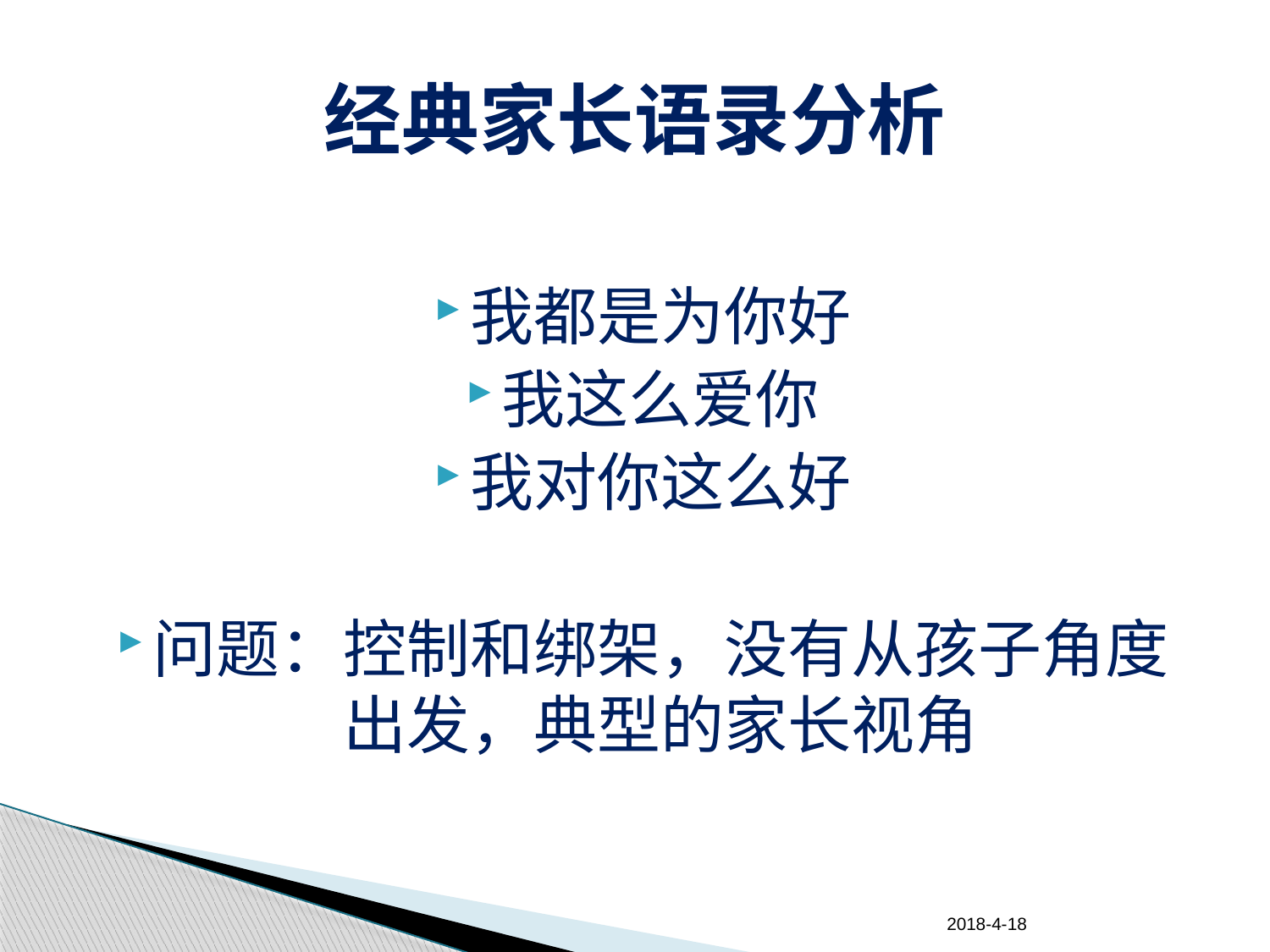

# 经典家长语录分析

我都是为你好
我这么爱你
我对你这么好

问题：控制和绑架，没有从孩子角度出发，典型的家长视角

2018-4-18